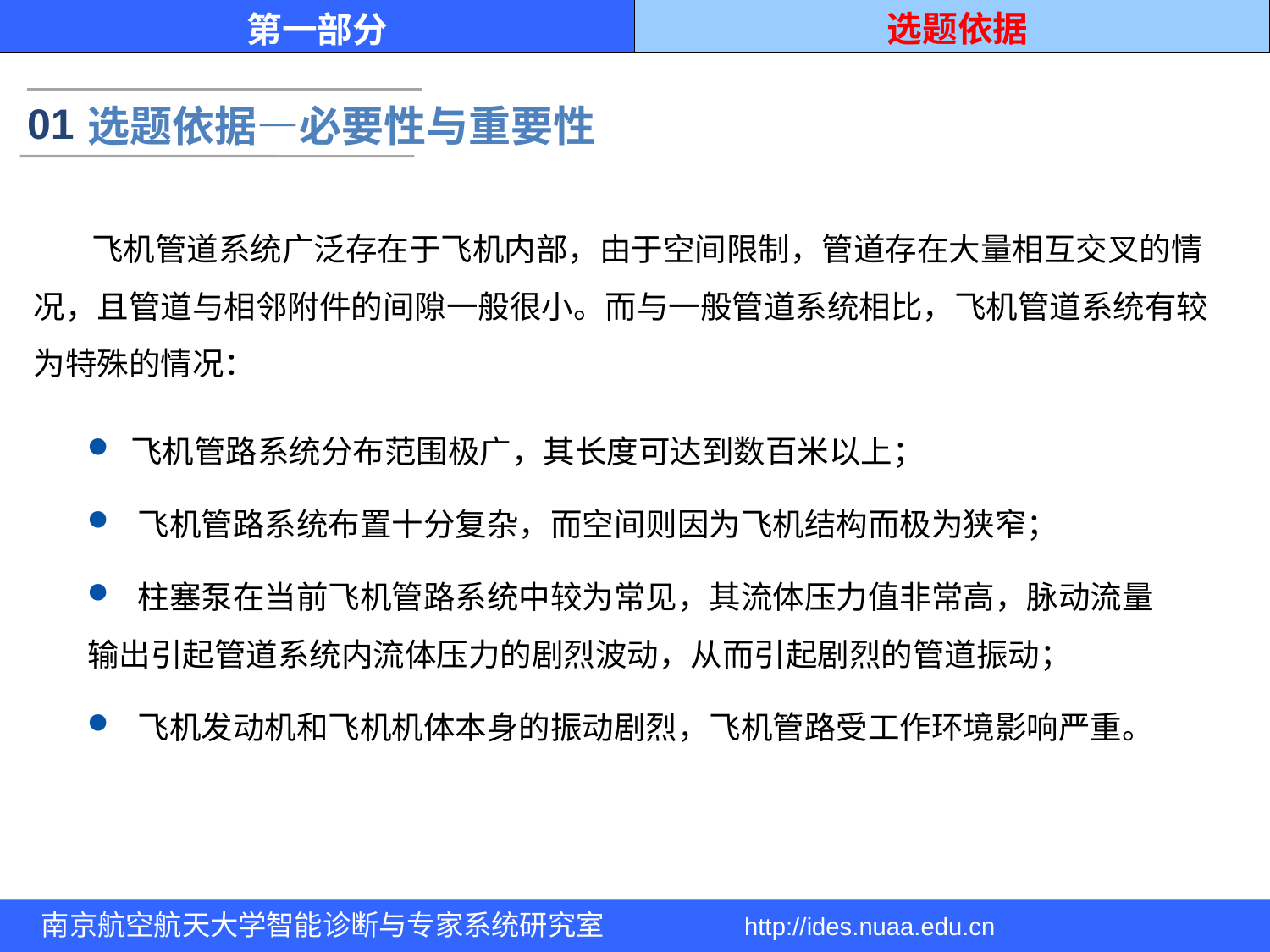

选题依据
第一部分
01
选题依据—必要性与重要性
       飞机管道系统广泛存在于飞机内部，由于空间限制，管道存在大量相互交叉的情况，且管道与相邻附件的间隙一般很小。而与一般管道系统相比，飞机管道系统有较为特殊的情况：
 飞机管路系统分布范围极广，其长度可达到数百米以上；
  飞机管路系统布置十分复杂，而空间则因为飞机结构而极为狭窄；
  柱塞泵在当前飞机管路系统中较为常见，其流体压力值非常高，脉动流量输出引起管道系统内流体压力的剧烈波动，从而引起剧烈的管道振动；
  飞机发动机和飞机机体本身的振动剧烈，飞机管路受工作环境影响严重。
南京航空航天大学智能诊断与专家系统研究室                 http://ides.nuaa.edu.cn